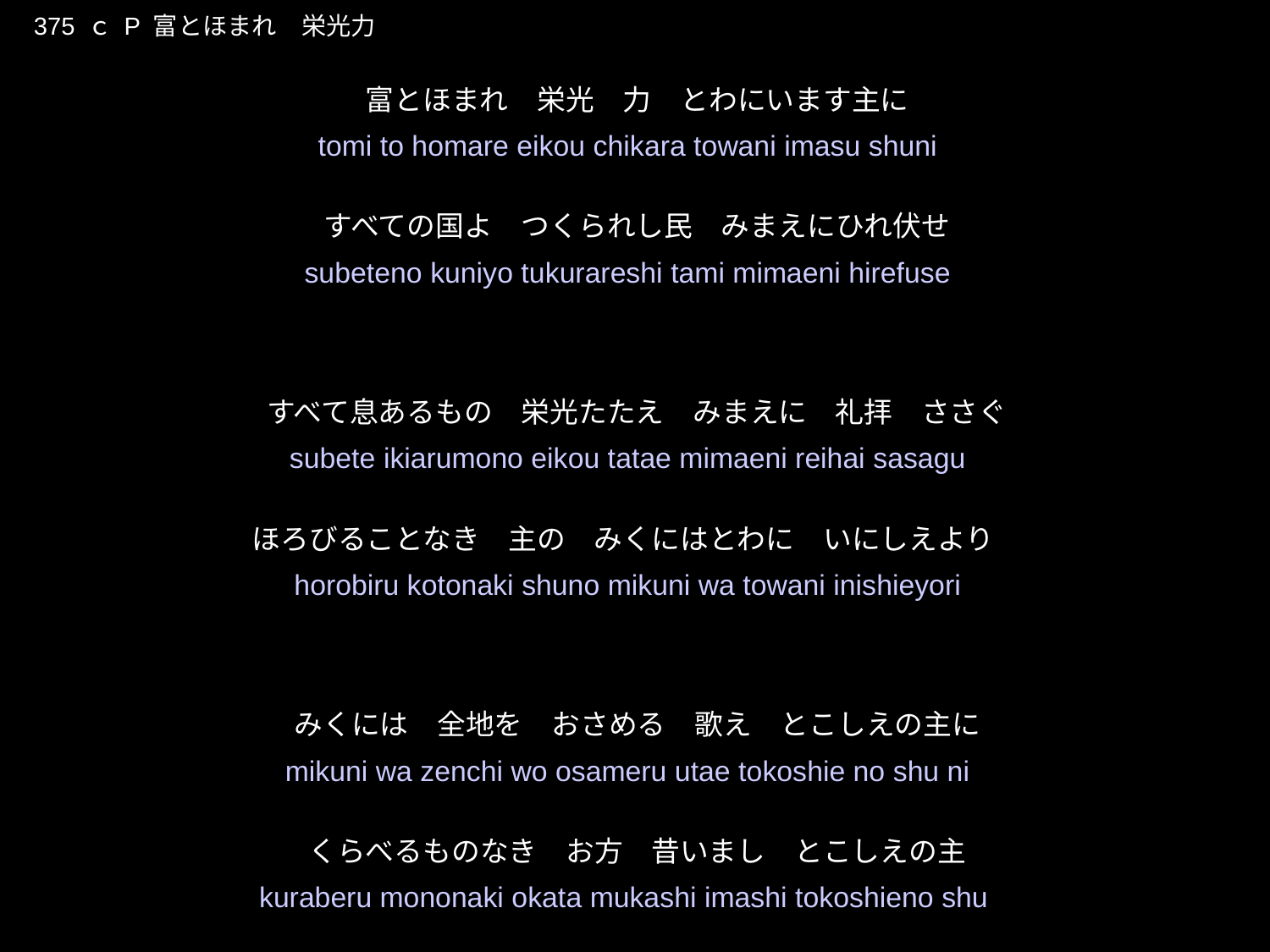

とみとほまれえいこうちから
★P
375 ｃ P 富とほまれ　栄光力
富とほまれ　栄光　力　とわにいます主に
すべての国よ　つくられし民　みまえにひれ伏せ
すべて息あるもの　栄光たたえ　みまえに　礼拝　ささぐ
ほろびることなき　主の　みくにはとわに　いにしえより　
みくには　全地を　おさめる　歌え　とこしえの主に
くらべるものなき　お方　昔いまし　とこしえの主
★４
tomi to homare eikou chikara towani imasu shuni
subeteno kuniyo tukurareshi tami mimaeni hirefuse
subete ikiarumono eikou tatae mimaeni reihai sasagu
horobiru kotonaki shuno mikuni wa towani inishieyori
mikuni wa zenchi wo osameru utae tokoshie no shu ni
kuraberu mononaki okata mukashi imashi tokoshieno shu